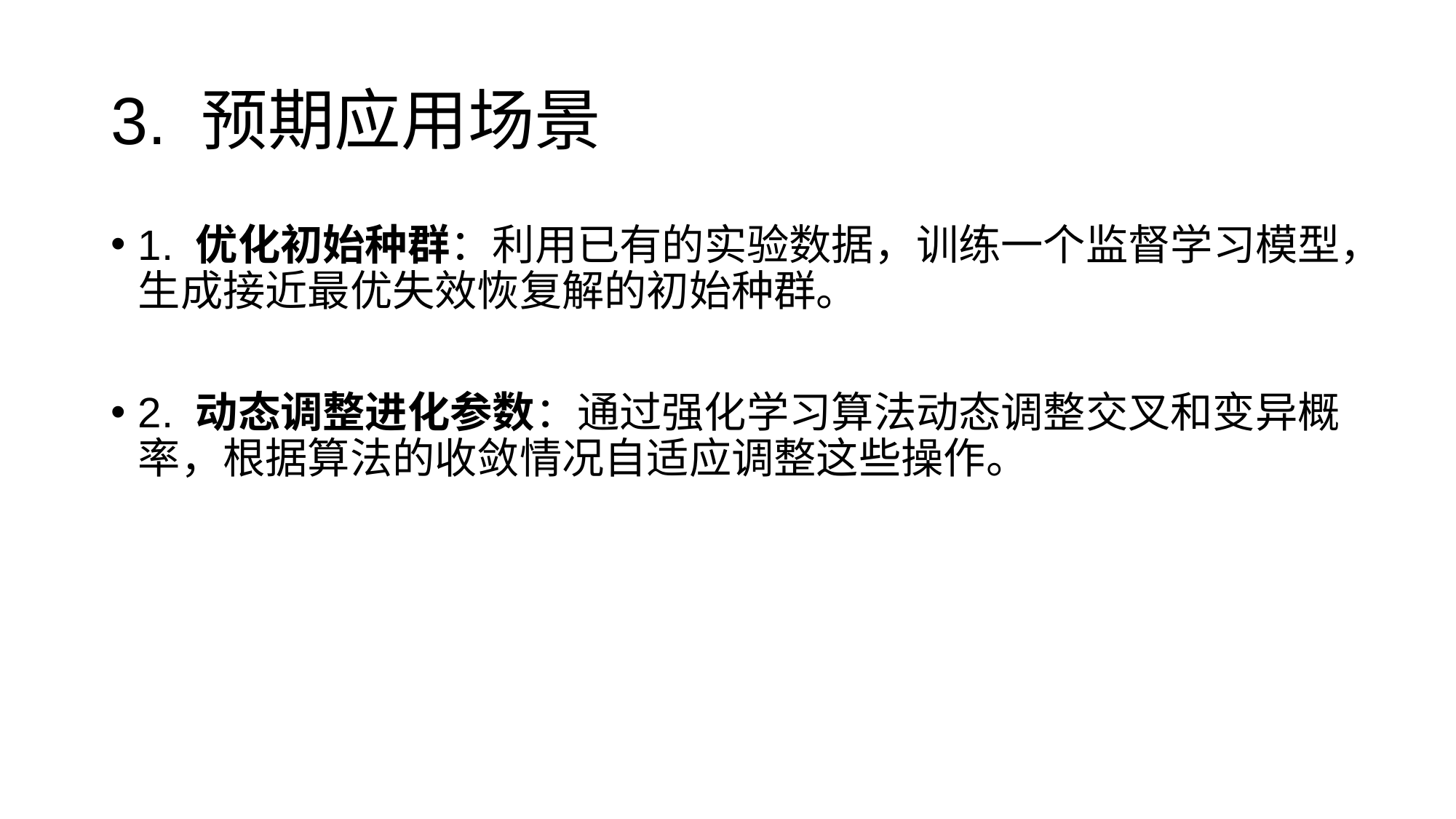

# 3. 预期应用场景
1. 优化初始种群：利用已有的实验数据，训练一个监督学习模型，生成接近最优失效恢复解的初始种群。

2. 动态调整进化参数：通过强化学习算法动态调整交叉和变异概率，根据算法的收敛情况自适应调整这些操作。